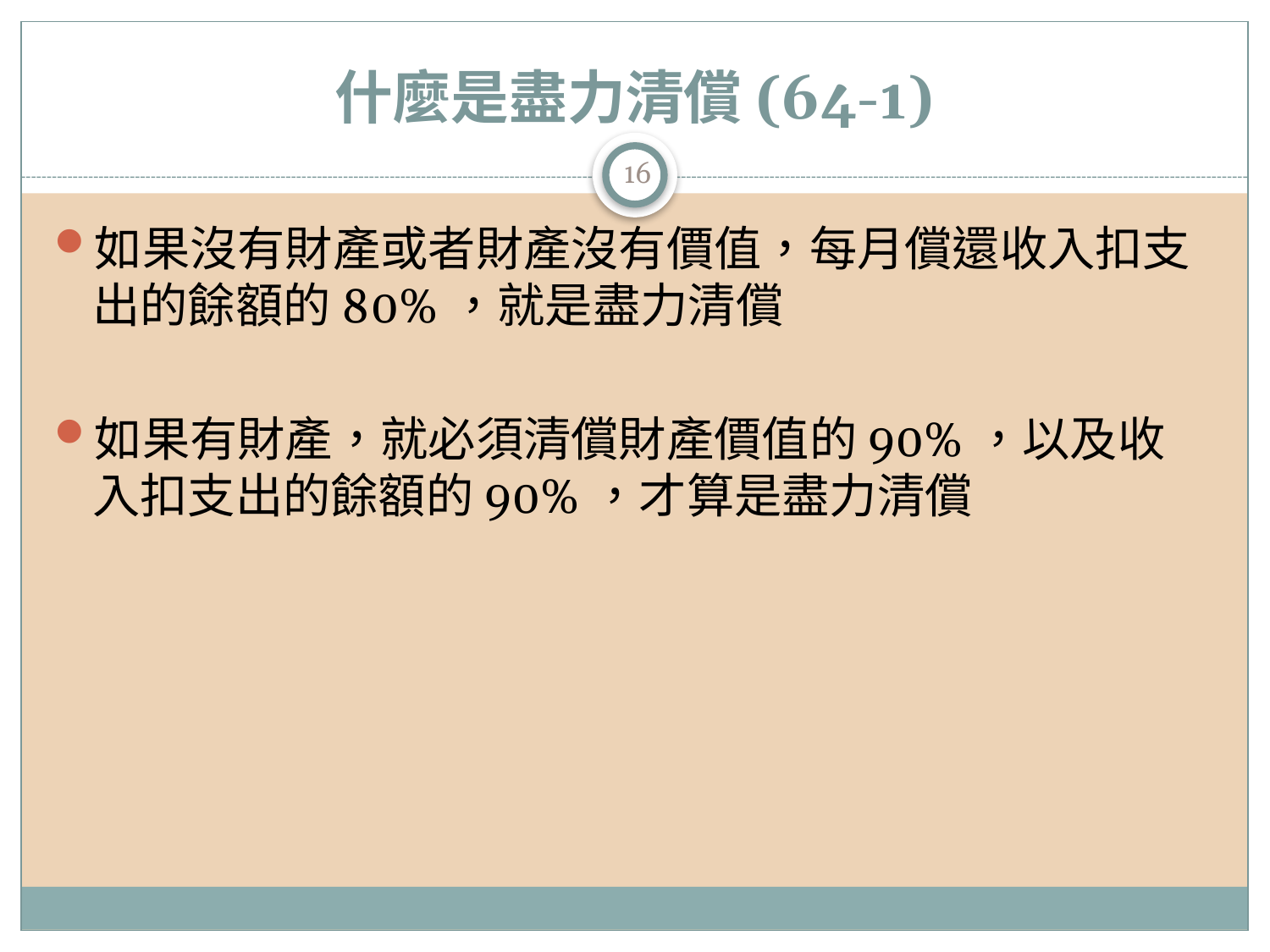

# 什麼是盡力清償(64-1)
16
如果沒有財產或者財產沒有價值，每月償還收入扣支出的餘額的80%，就是盡力清償

如果有財產，就必須清償財產價值的90%，以及收入扣支出的餘額的90%，才算是盡力清償